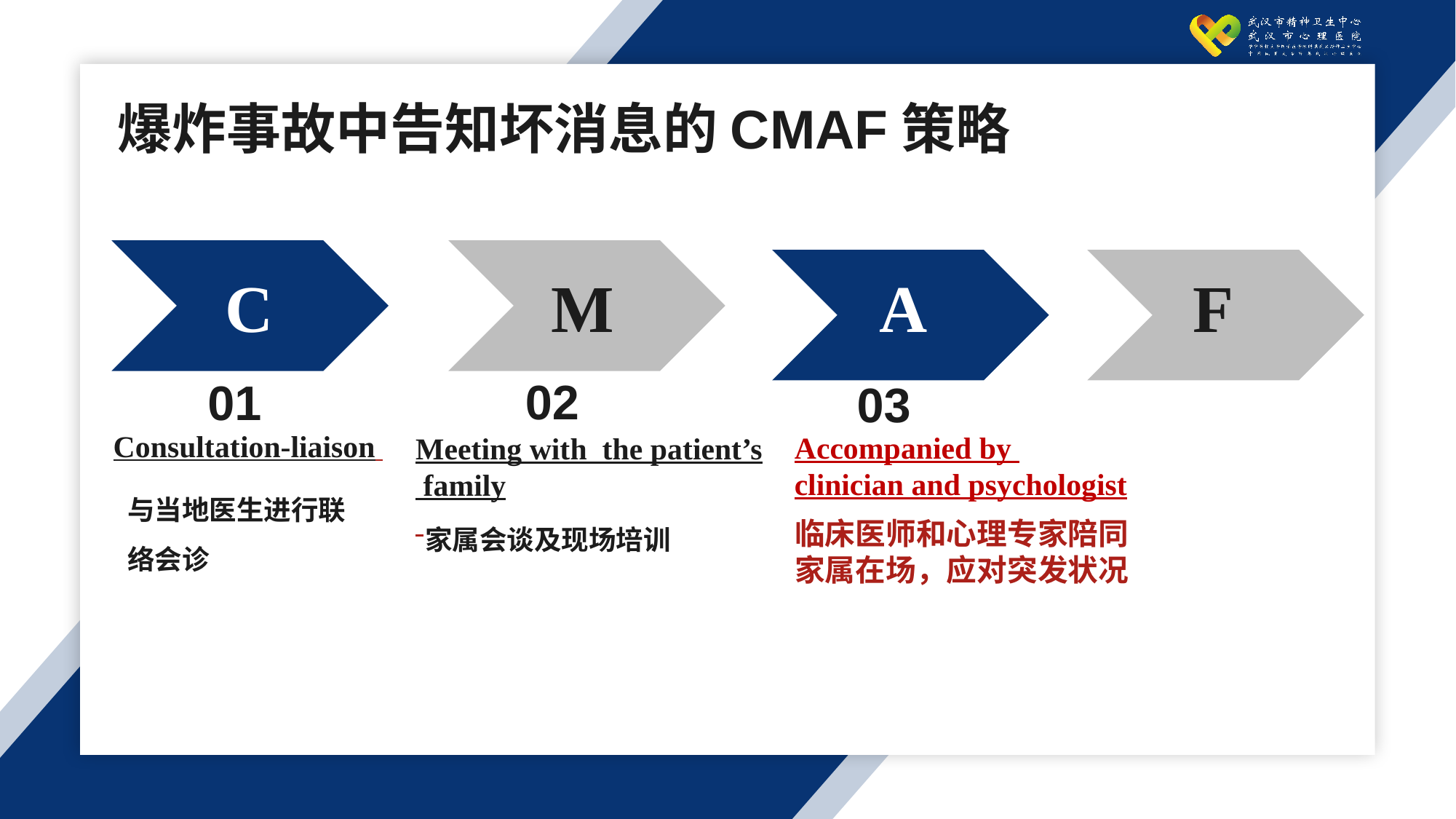

爆炸事故中告知坏消息的CMAF策略

C
M
A
F
02
01
03
Consultation-liaison
Accompanied by
clinician and psychologist
Meeting with  the patient’s  family

与当地医生进行联络会诊
家属会谈及现场培训
临床医师和心理专家陪同家属在场，应对突发状况